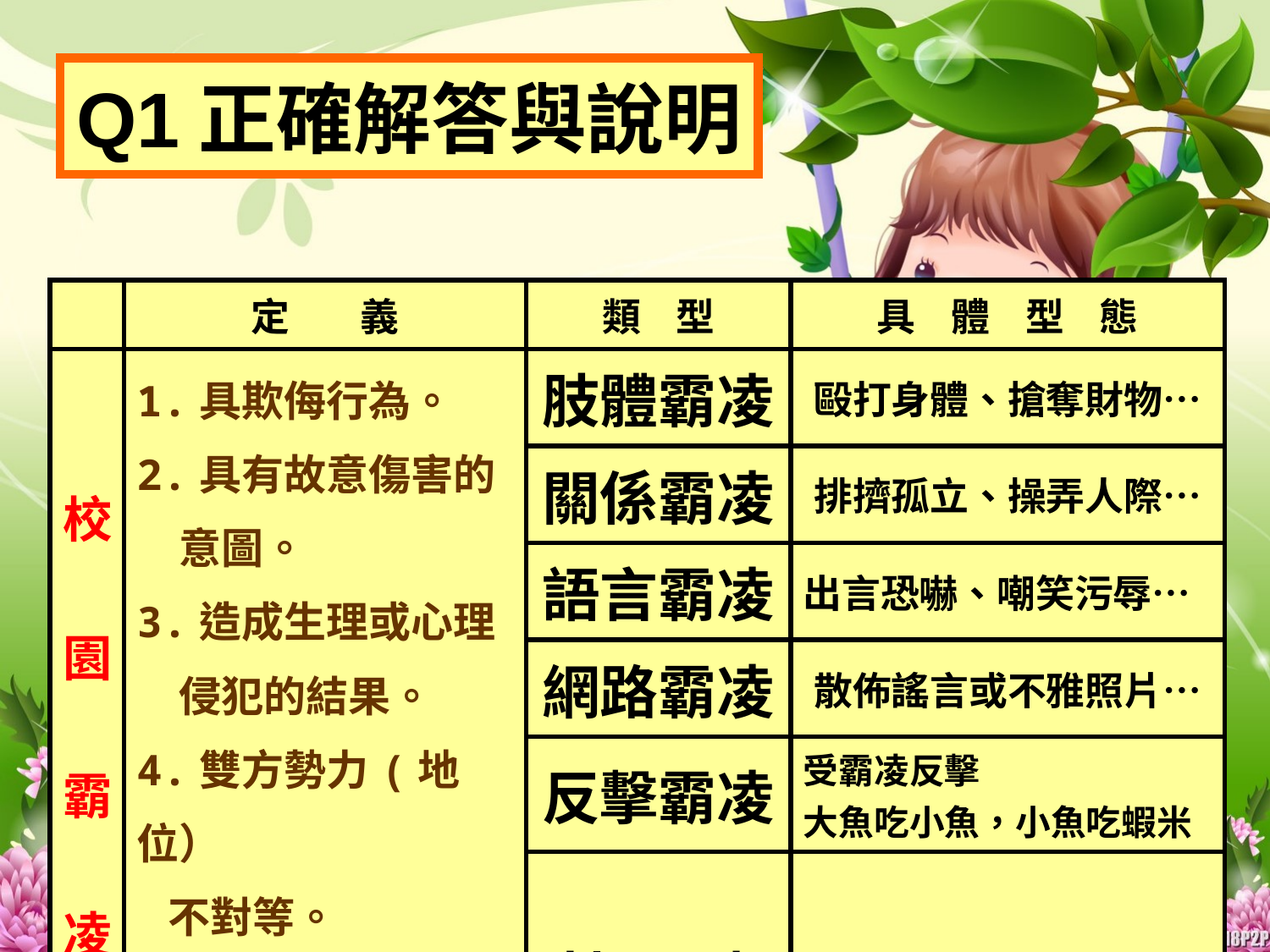

Q1正確解答與說明
|  | 定 義 | 類 型 | 具 體 型 態 |
| --- | --- | --- | --- |
| 校 園 霸 凌 | 1.具欺侮行為。 2.具有故意傷害的 　意圖。 3.造成生理或心理 　侵犯的結果。 4.雙方勢力(地位） 不對等。 5.其他經小組認定 為霸凌個案者。 | 肢體霸凌 | 毆打身體、搶奪財物… |
|  |  | 關係霸凌 | 排擠孤立、操弄人際… |
|  |  | 語言霸凌 | 出言恐嚇、嘲笑污辱… |
|  |  | 網路霸凌 | 散佈謠言或不雅照片… |
|  |  | 反擊霸凌 | 受霸凌反擊 大魚吃小魚，小魚吃蝦米 |
|  |  | 性 霸 凌 | 校園性侵害或性騷擾 |